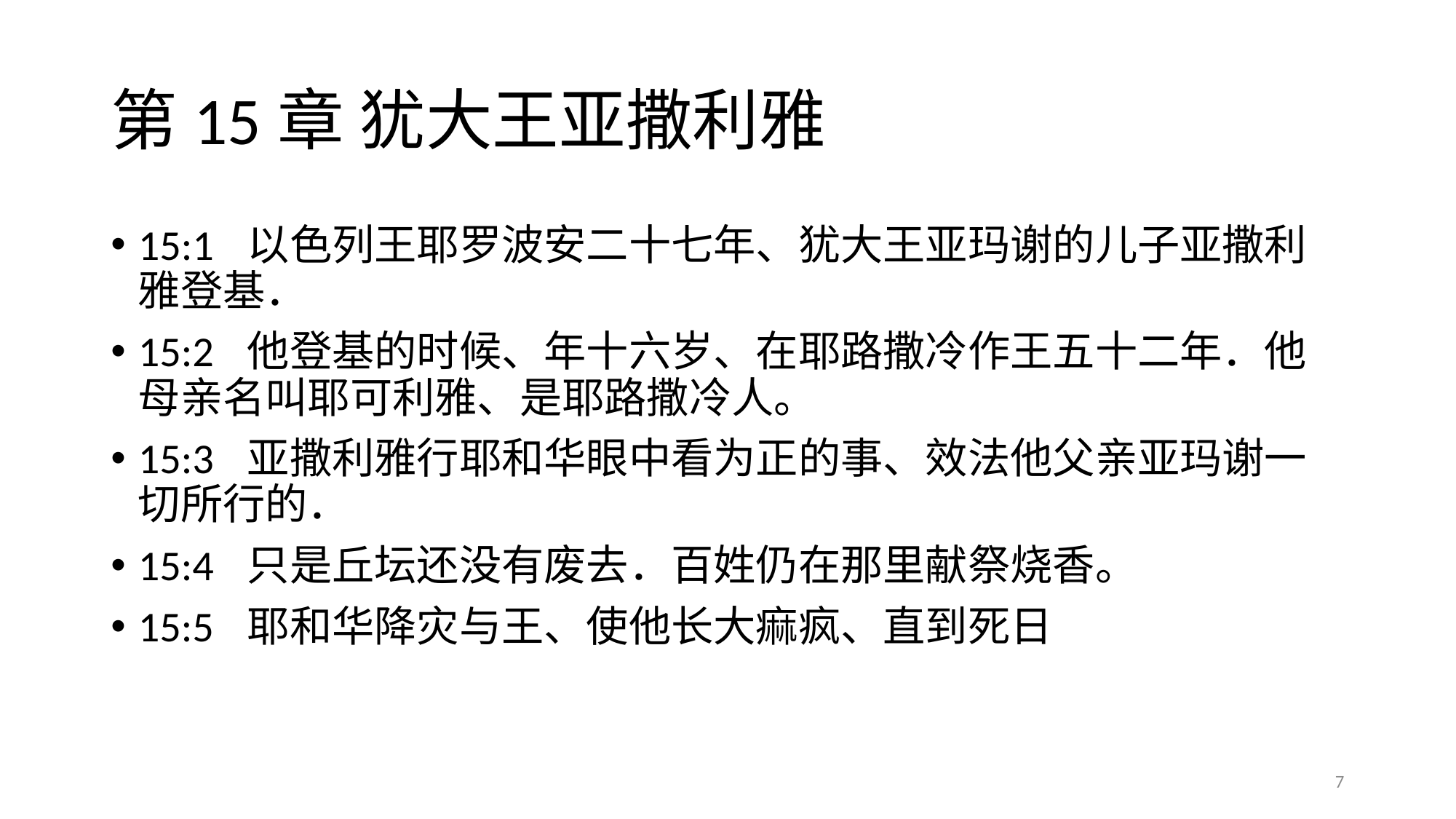

# 第15章 犹大王亚撒利雅
15:1	以色列王耶罗波安二十七年、犹大王亚玛谢的儿子亚撒利雅登基．
15:2	他登基的时候、年十六岁、在耶路撒冷作王五十二年．他母亲名叫耶可利雅、是耶路撒冷人。
15:3	亚撒利雅行耶和华眼中看为正的事、效法他父亲亚玛谢一切所行的．
15:4	只是丘坛还没有废去．百姓仍在那里献祭烧香。
15:5	耶和华降灾与王、使他长大痲疯、直到死日
7